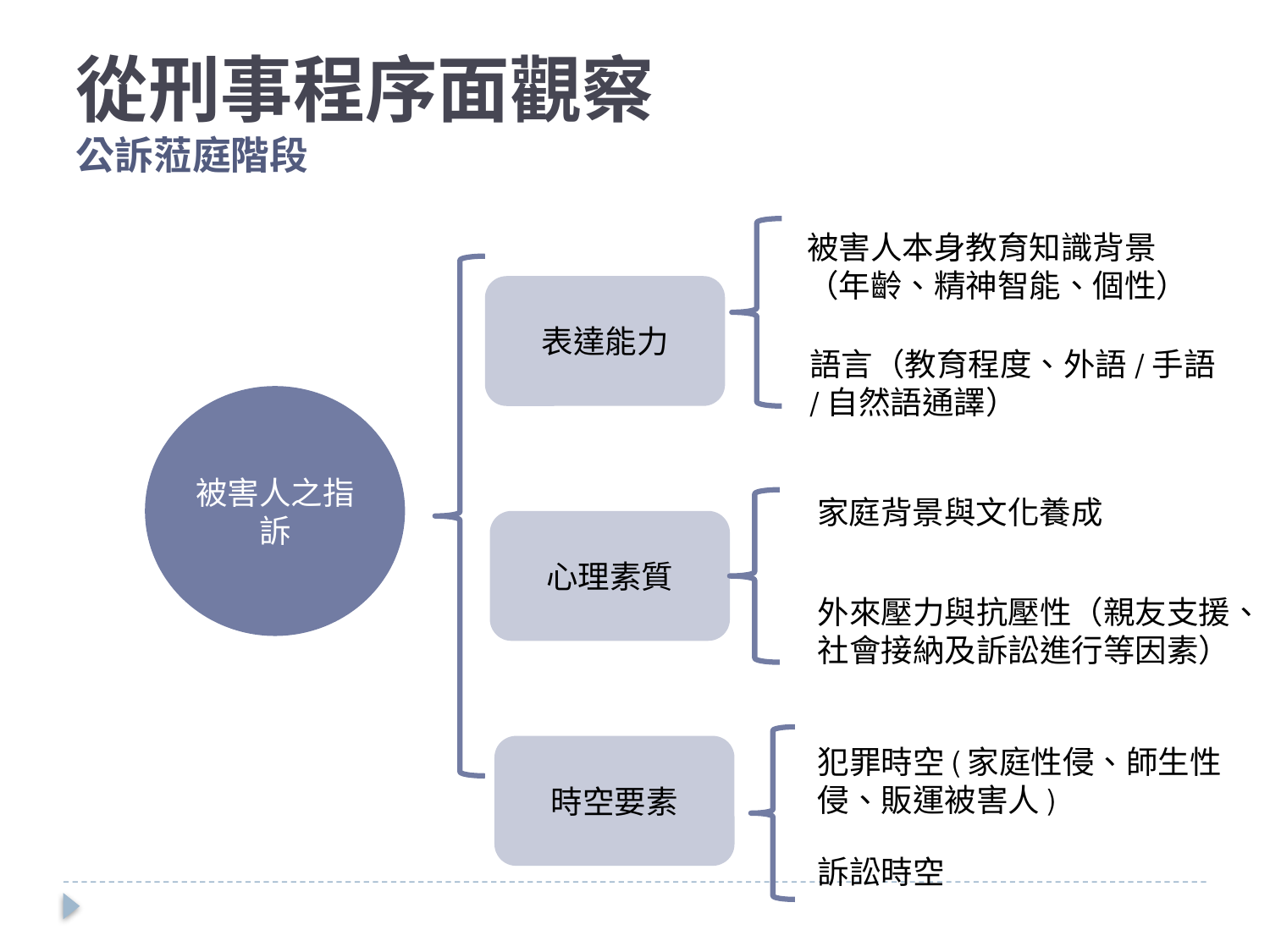

從刑事程序面觀察
公訴蒞庭階段

被害人本身教育知識背景（年齡、精神智能、個性）

表達能力
語言（教育程度、外語/手語/自然語通譯）
被害人之指訴
家庭背景與文化養成

心理素質
外來壓力與抗壓性（親友支援、社會接納及訴訟進行等因素）

時空要素
犯罪時空(家庭性侵、師生性侵、販運被害人)
訴訟時空